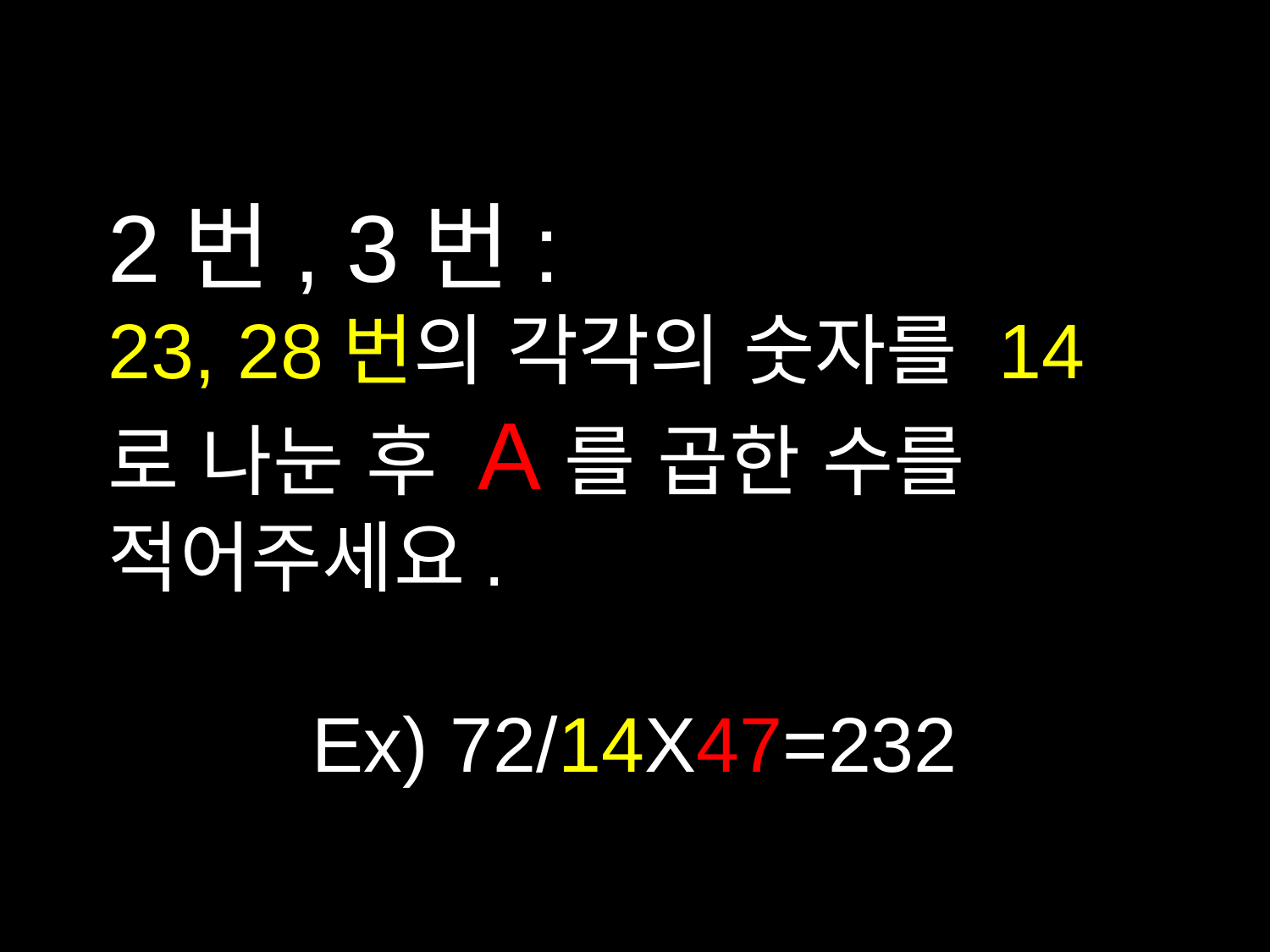

2번, 3번:
23, 28번의 각각의 숫자를 14로 나눈 후 A를 곱한 수를 적어주세요.

Ex) 72/14X47=232